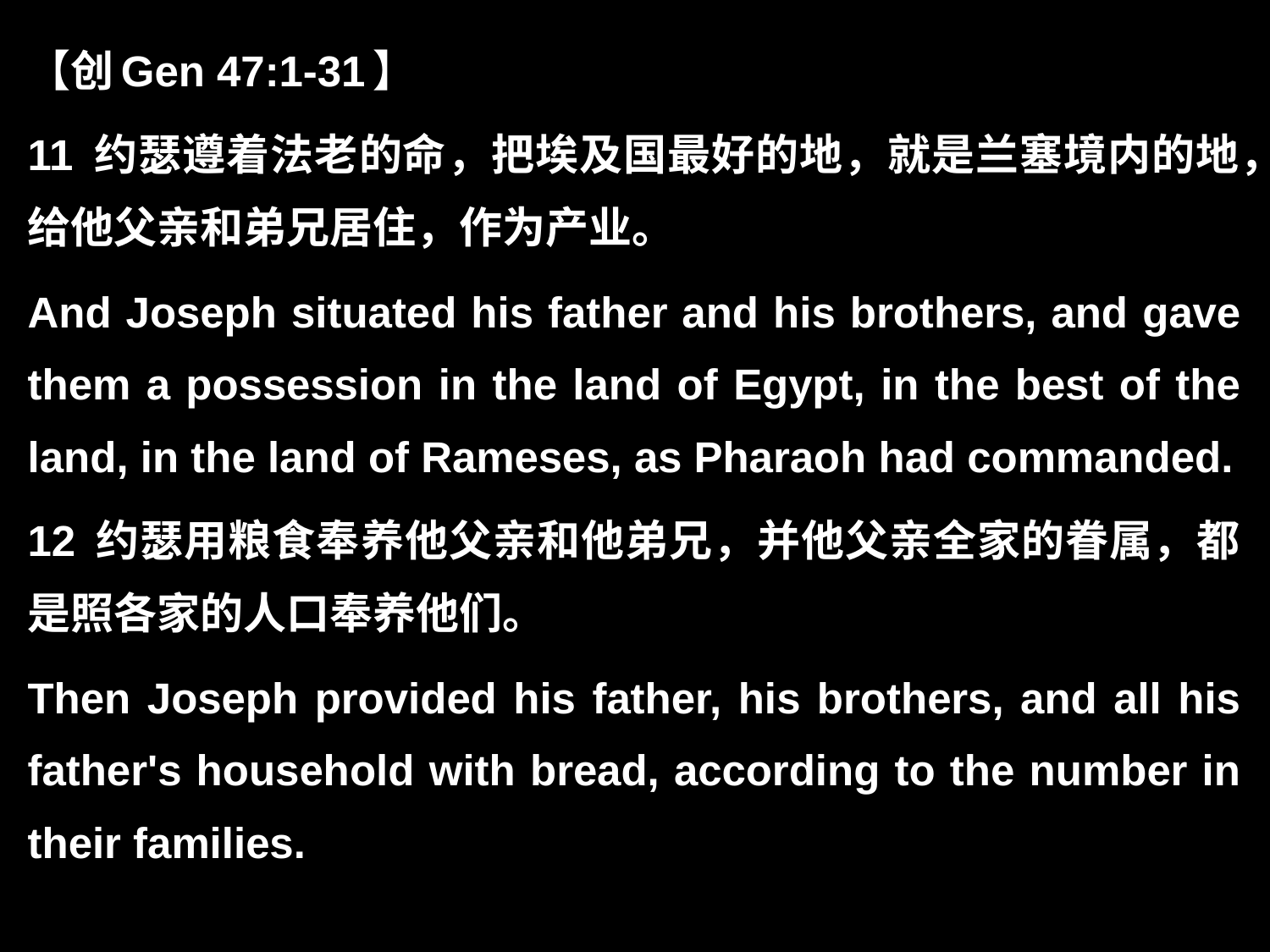

【创Gen 47:1-31】
11 约瑟遵着法老的命，把埃及国最好的地，就是兰塞境内的地，给他父亲和弟兄居住，作为产业。
And Joseph situated his father and his brothers, and gave them a possession in the land of Egypt, in the best of the land, in the land of Rameses, as Pharaoh had commanded.
12 约瑟用粮食奉养他父亲和他弟兄，并他父亲全家的眷属，都是照各家的人口奉养他们。
Then Joseph provided his father, his brothers, and all his father's household with bread, according to the number in their families.